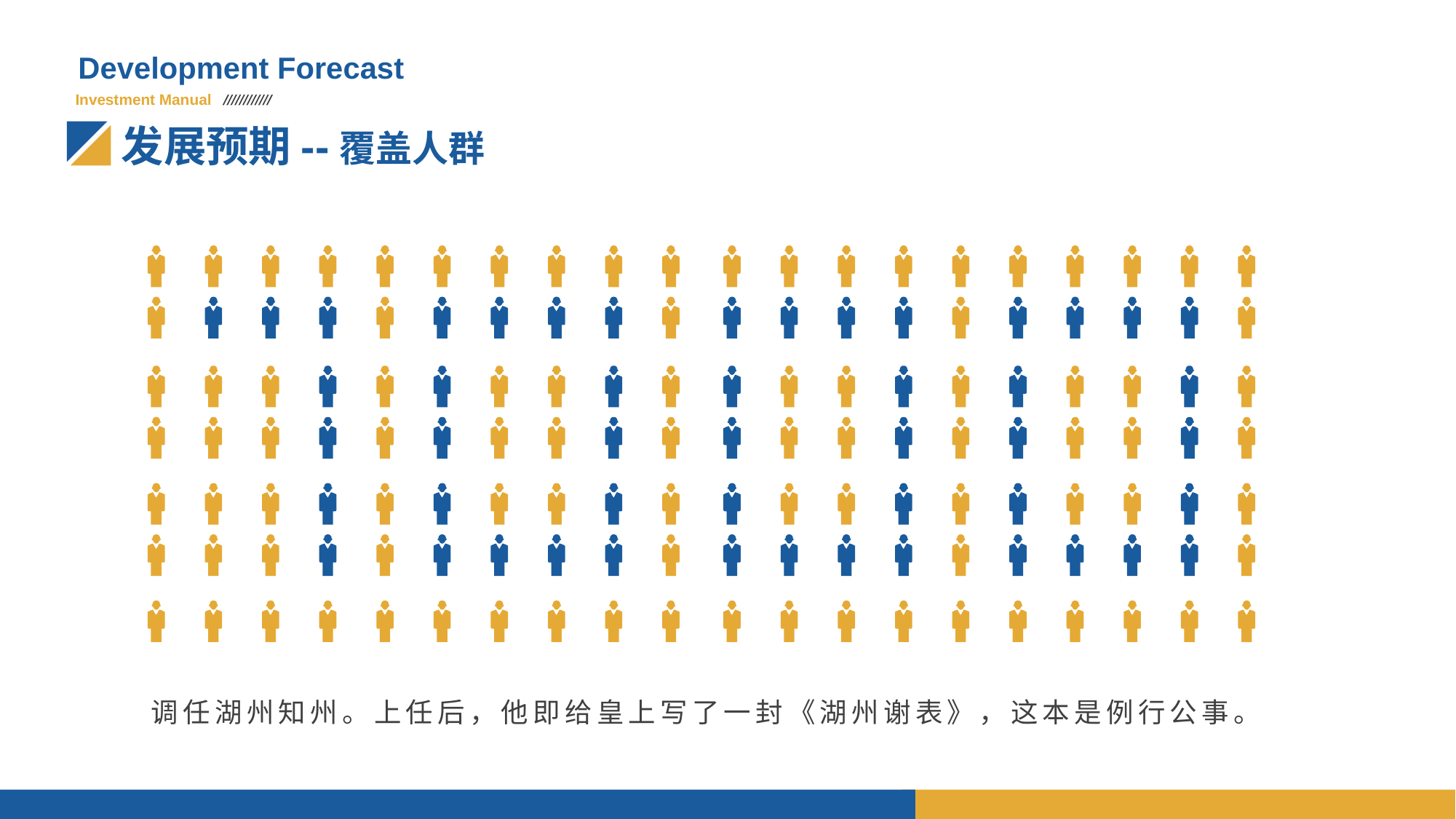

Development Forecast
Investment Manual

发展预期--覆盖人群

调任湖州知州。上任后，他即给皇上写了一封《湖州谢表》，这本是例行公事。